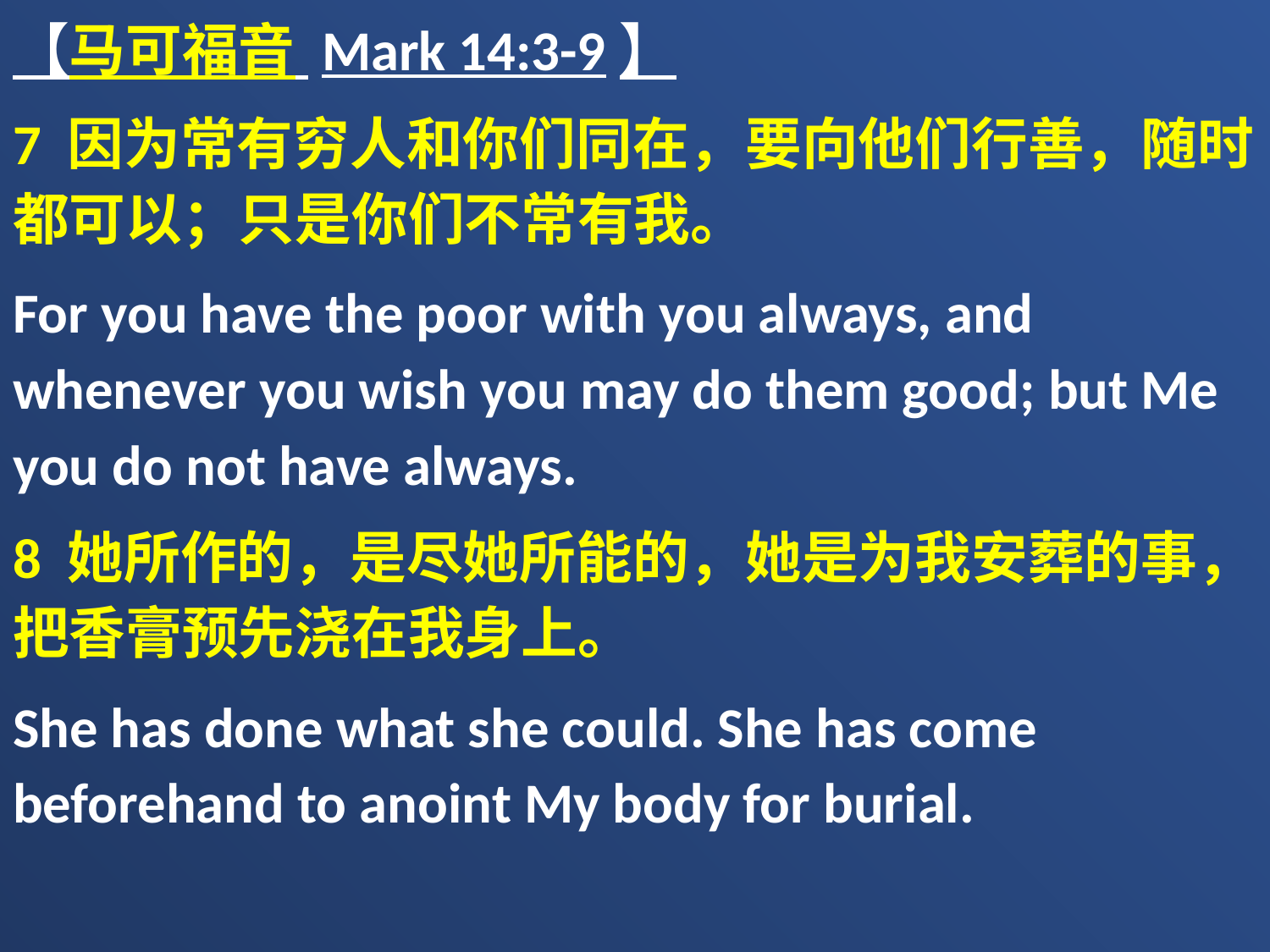

【马可福音 Mark 14:3-9】
7 因为常有穷人和你们同在，要向他们行善，随时都可以；只是你们不常有我。
For you have the poor with you always, and whenever you wish you may do them good; but Me you do not have always.
8 她所作的，是尽她所能的，她是为我安葬的事，把香膏预先浇在我身上。
She has done what she could. She has come beforehand to anoint My body for burial.